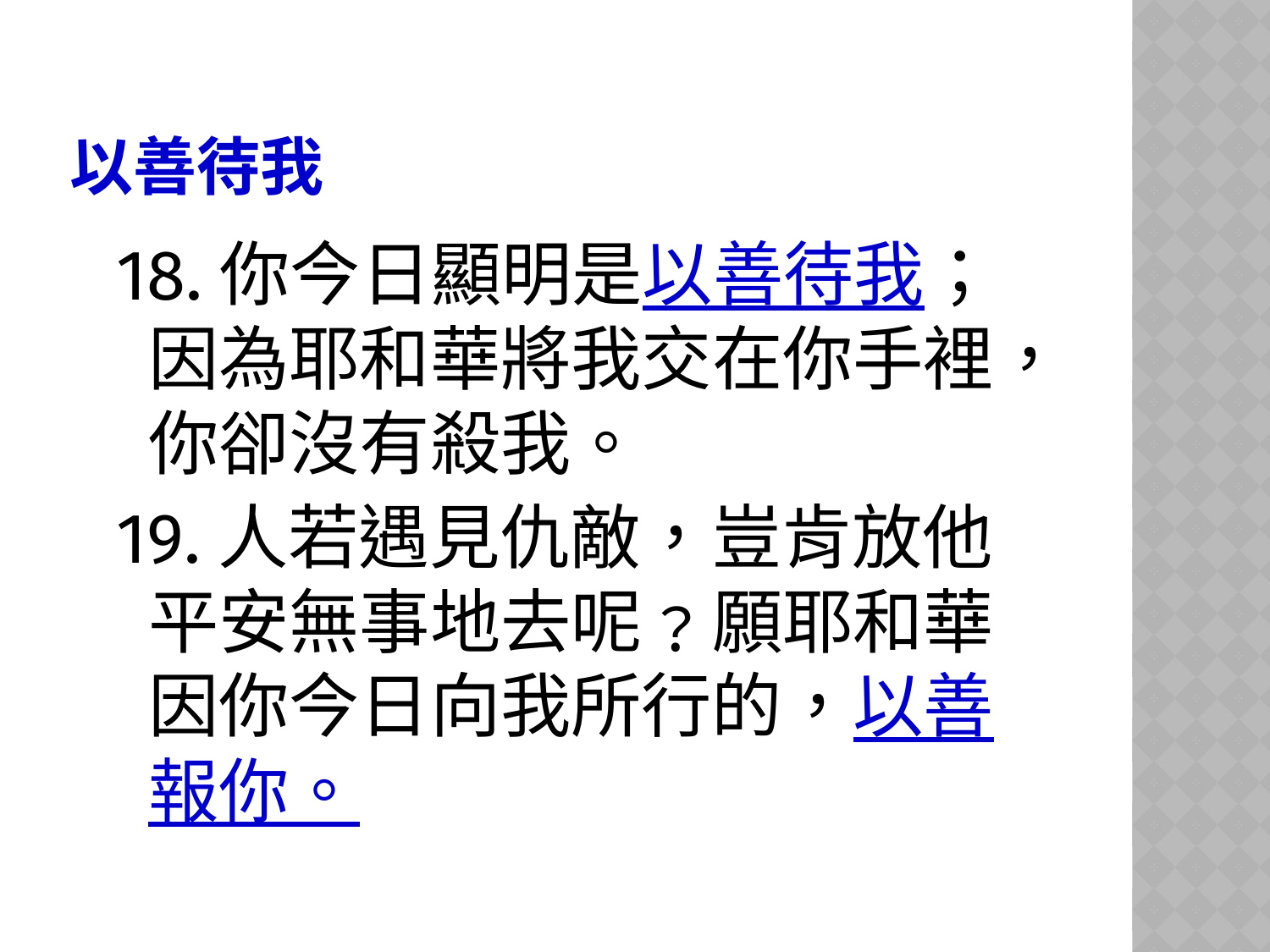

# 以善待我
18.你今日顯明是以善待我；因為耶和華將我交在你手裡，你卻沒有殺我。
19.人若遇見仇敵，豈肯放他平安無事地去呢﹖願耶和華因你今日向我所行的，以善報你。